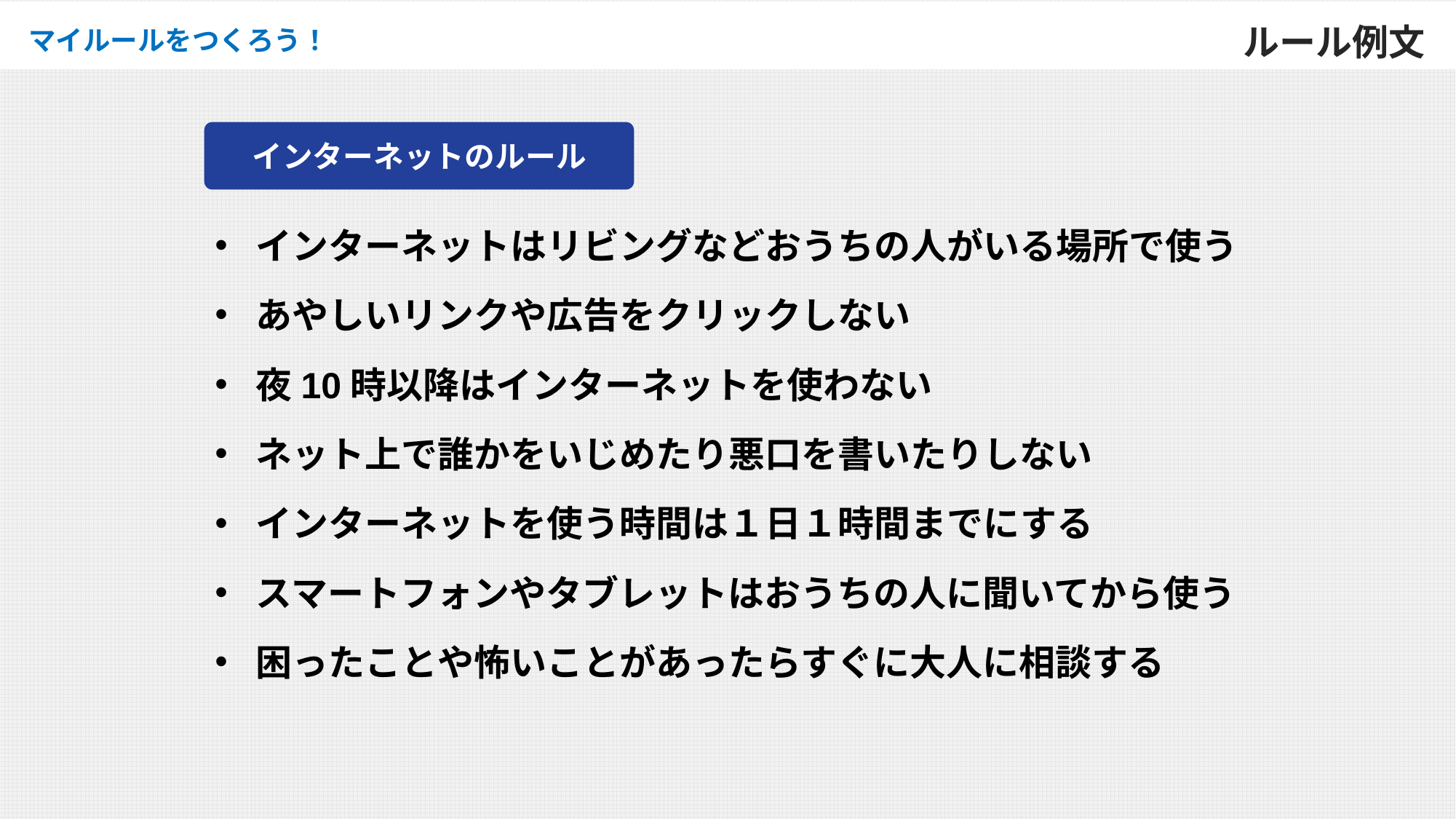

ルール例文
マイルールをつくろう！
インターネットのルール
インターネットはリビングなどおうちの人がいる場所で使う
あやしいリンクや広告をクリックしない
夜10時以降はインターネットを使わない
ネット上で誰かをいじめたり悪口を書いたりしない
インターネットを使う時間は１日１時間までにする
スマートフォンやタブレットはおうちの人に聞いてから使う
困ったことや怖いことがあったらすぐに大人に相談する